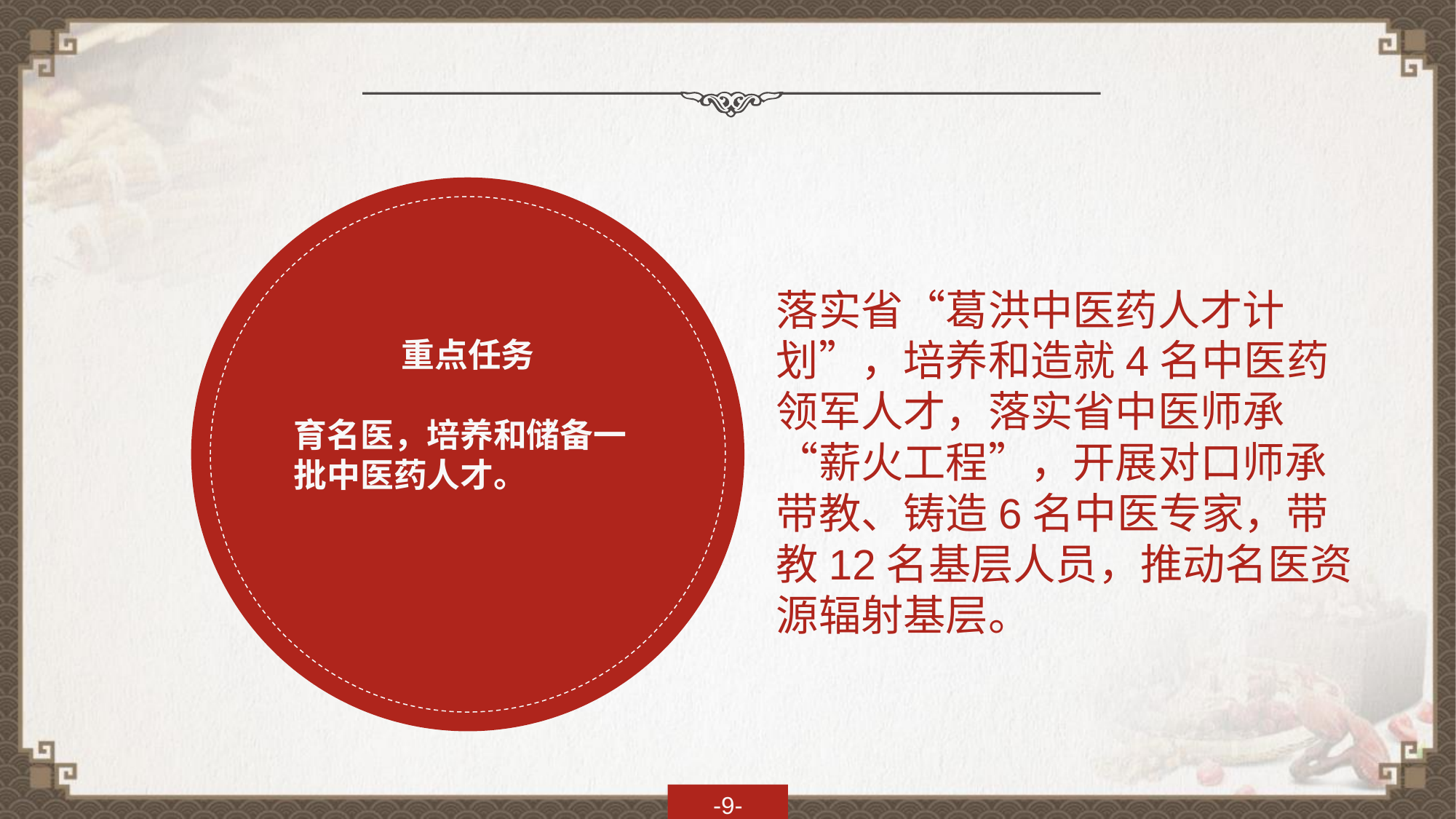

落实省“葛洪中医药人才计划”，培养和造就4名中医药领军人才，落实省中医师承“薪火工程”，开展对口师承带教、铸造6名中医专家，带教12名基层人员，推动名医资源辐射基层。
重点任务
育名医，培养和储备一批中医药人才。